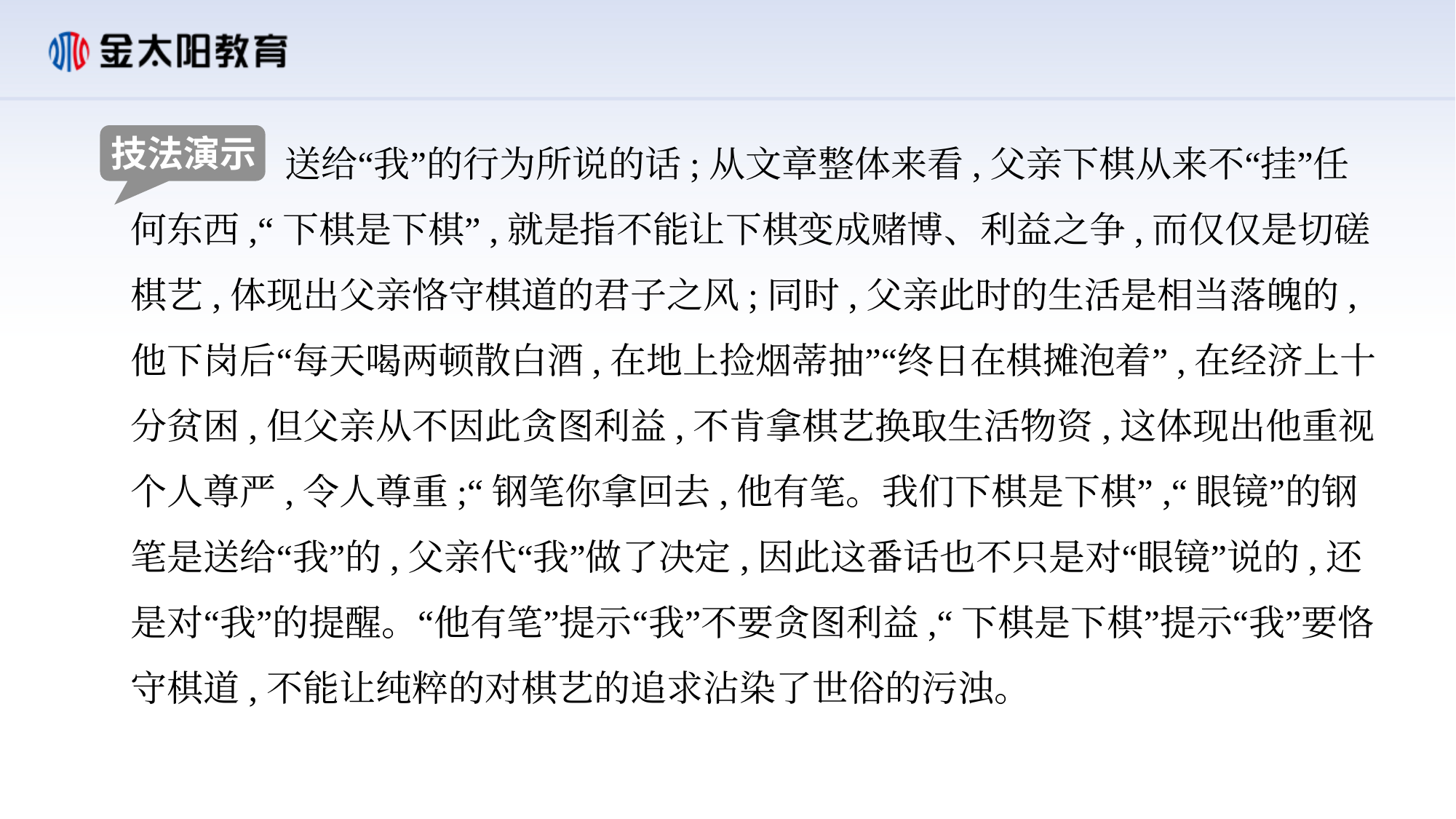

送给“我”的行为所说的话;从文章整体来看,父亲下棋从来不“挂”任何东西,“下棋是下棋”,就是指不能让下棋变成赌博、利益之争,而仅仅是切磋棋艺,体现出父亲恪守棋道的君子之风;同时,父亲此时的生活是相当落魄的,他下岗后“每天喝两顿散白酒,在地上捡烟蒂抽”“终日在棋摊泡着”,在经济上十分贫困,但父亲从不因此贪图利益,不肯拿棋艺换取生活物资,这体现出他重视个人尊严,令人尊重;“钢笔你拿回去,他有笔。我们下棋是下棋”,“眼镜”的钢笔是送给“我”的,父亲代“我”做了决定,因此这番话也不只是对“眼镜”说的,还是对“我”的提醒。“他有笔”提示“我”不要贪图利益,“下棋是下棋”提示“我”要恪守棋道,不能让纯粹的对棋艺的追求沾染了世俗的污浊。